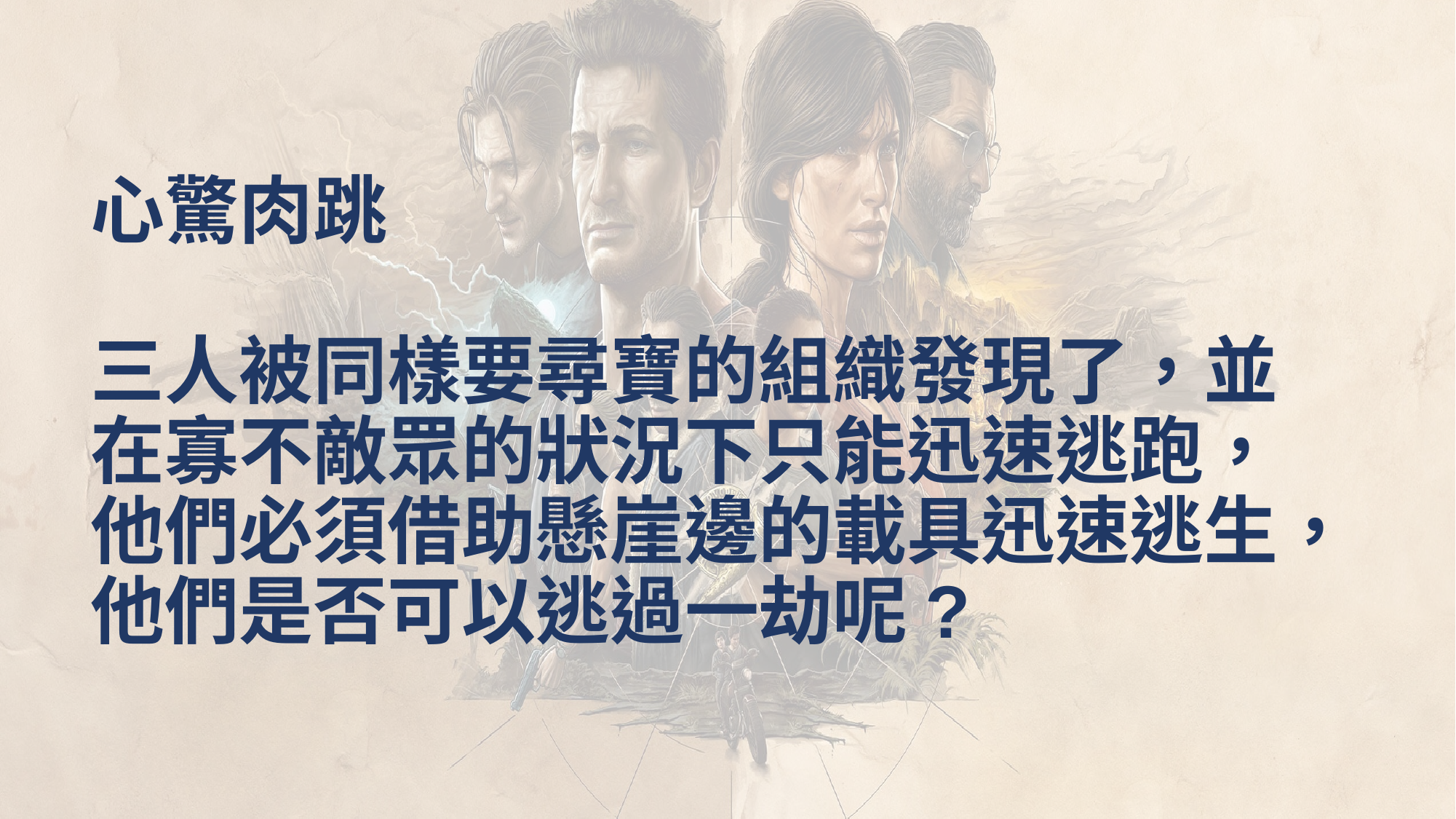

# 心驚肉跳 三人被同樣要尋寶的組織發現了，並在寡不敵眾的狀況下只能迅速逃跑，他們必須借助懸崖邊的載具迅速逃生，他們是否可以逃過一劫呢?